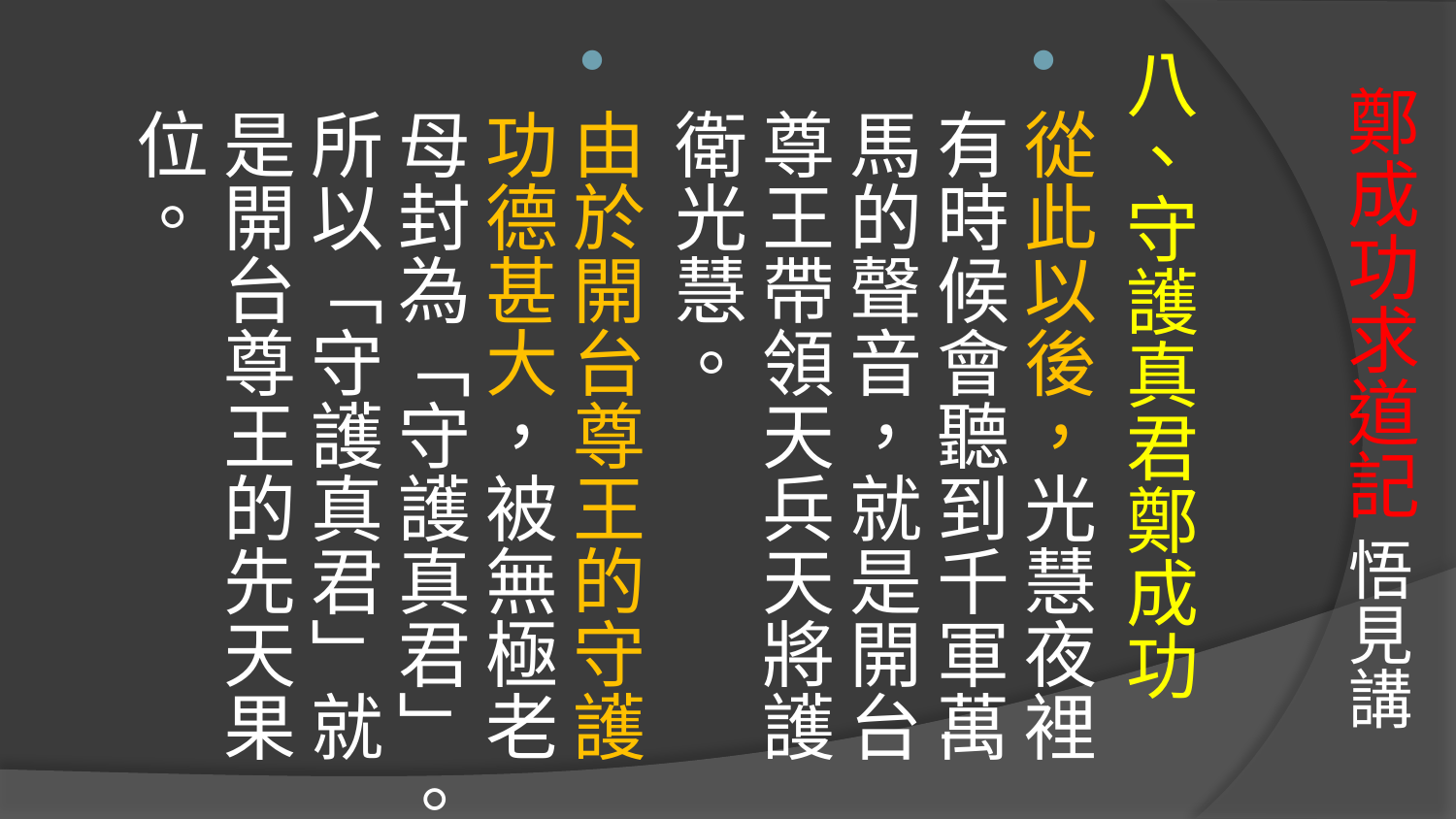

# 鄭成功求道記 悟見講
八、守護真君鄭成功
從此以後，光慧夜裡有時候會聽到千軍萬馬的聲音，就是開台尊王帶領天兵天將護衛光慧。
由於開台尊王的守護功德甚大，被無極老母封為「守護真君」。所以「守護真君」就是開台尊王的先天果位。